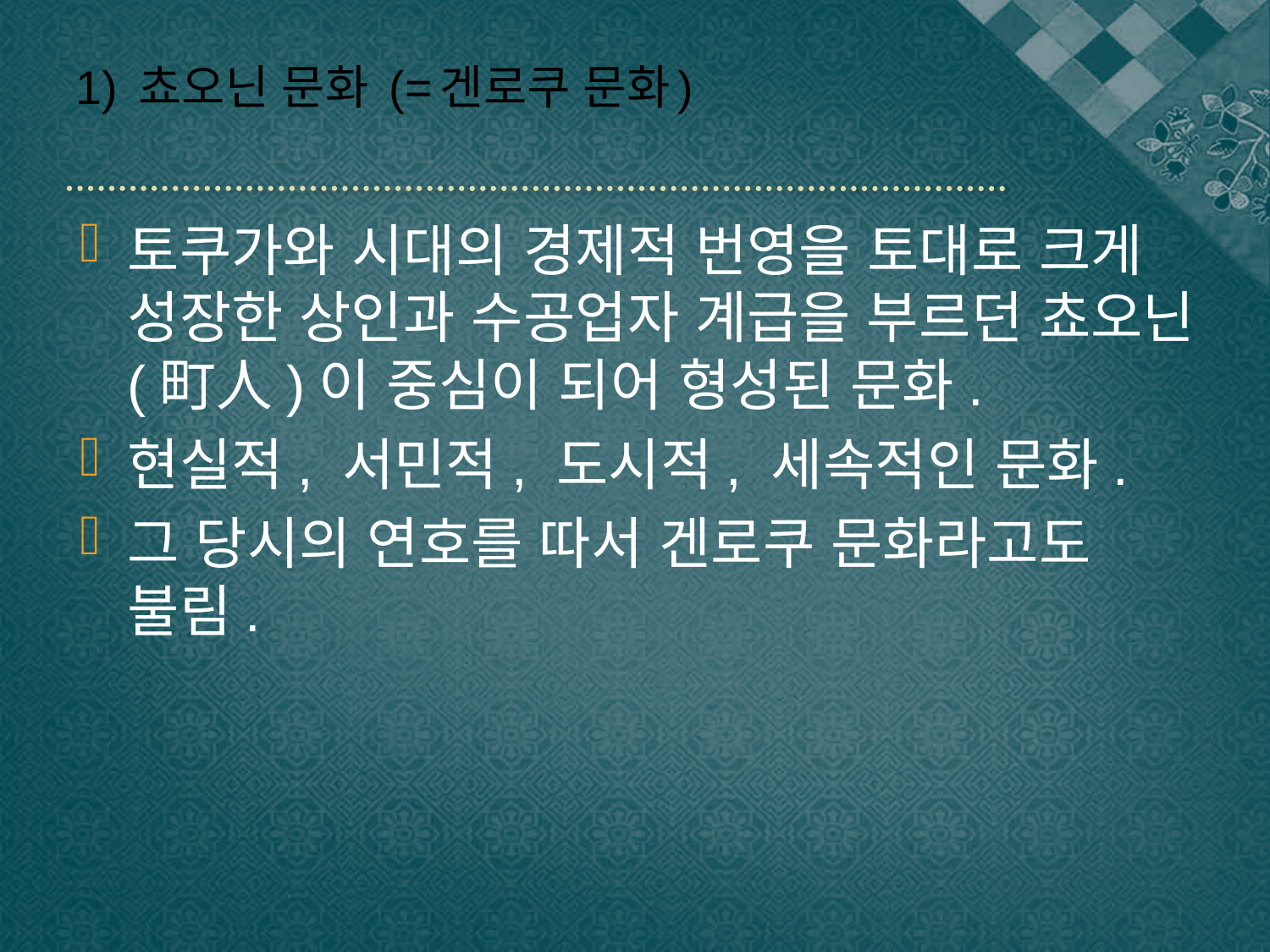

# 1) 쵸오닌 문화 (=겐로쿠 문화)
토쿠가와 시대의 경제적 번영을 토대로 크게 성장한 상인과 수공업자 계급을 부르던 쵸오닌(町人)이 중심이 되어 형성된 문화.
현실적, 서민적, 도시적, 세속적인 문화.
그 당시의 연호를 따서 겐로쿠 문화라고도 불림.